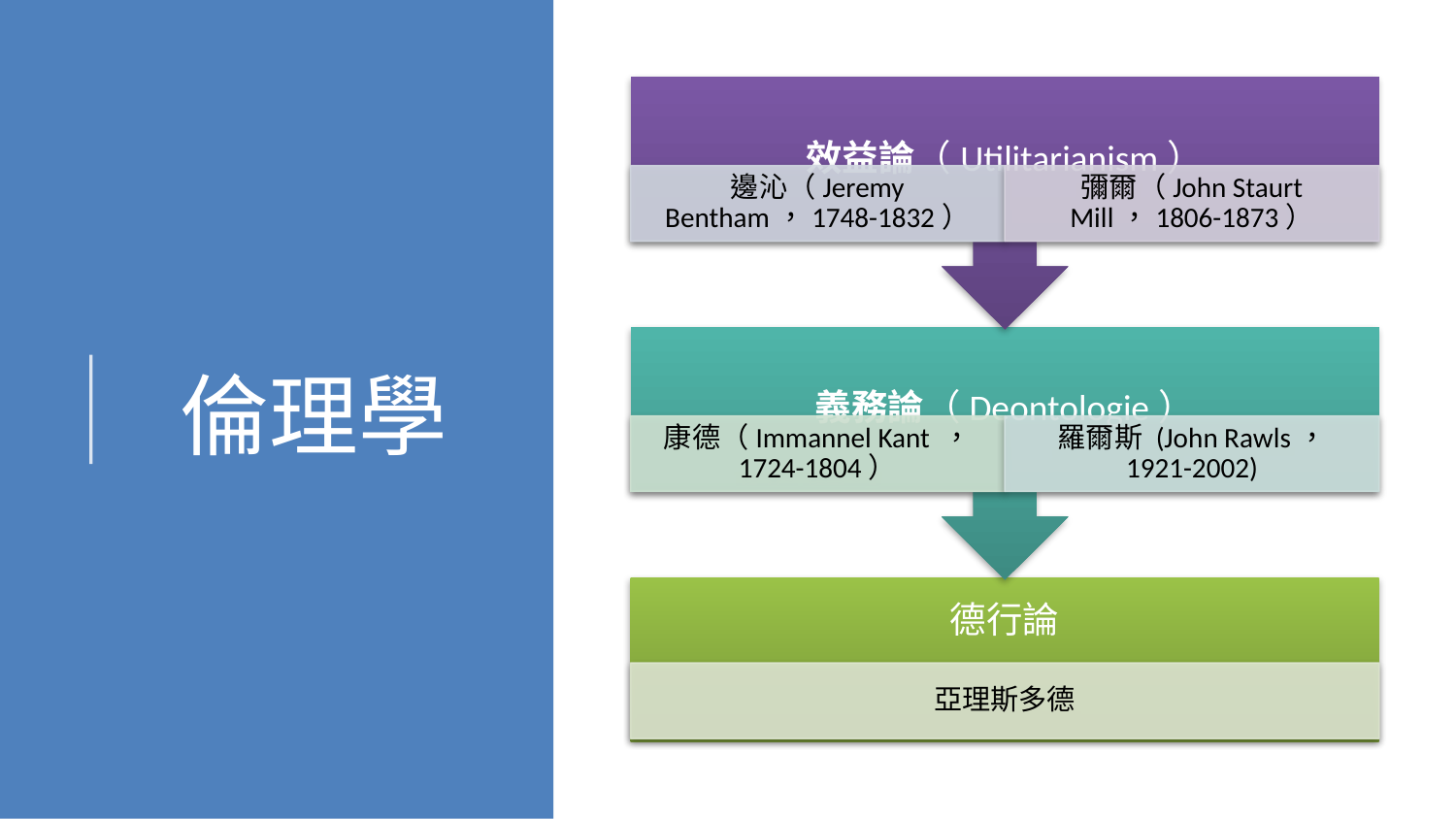

德行論
亞理斯多德
義務論（Deontologie）
康德（Immannel Kant ， 1724-1804）
羅爾斯 (John Rawls， 1921-2002)
效益論（Utilitarianism）
邊沁（Jeremy Bentham，1748-1832）
彌爾（John Staurt Mill，1806-1873）
# 倫理學